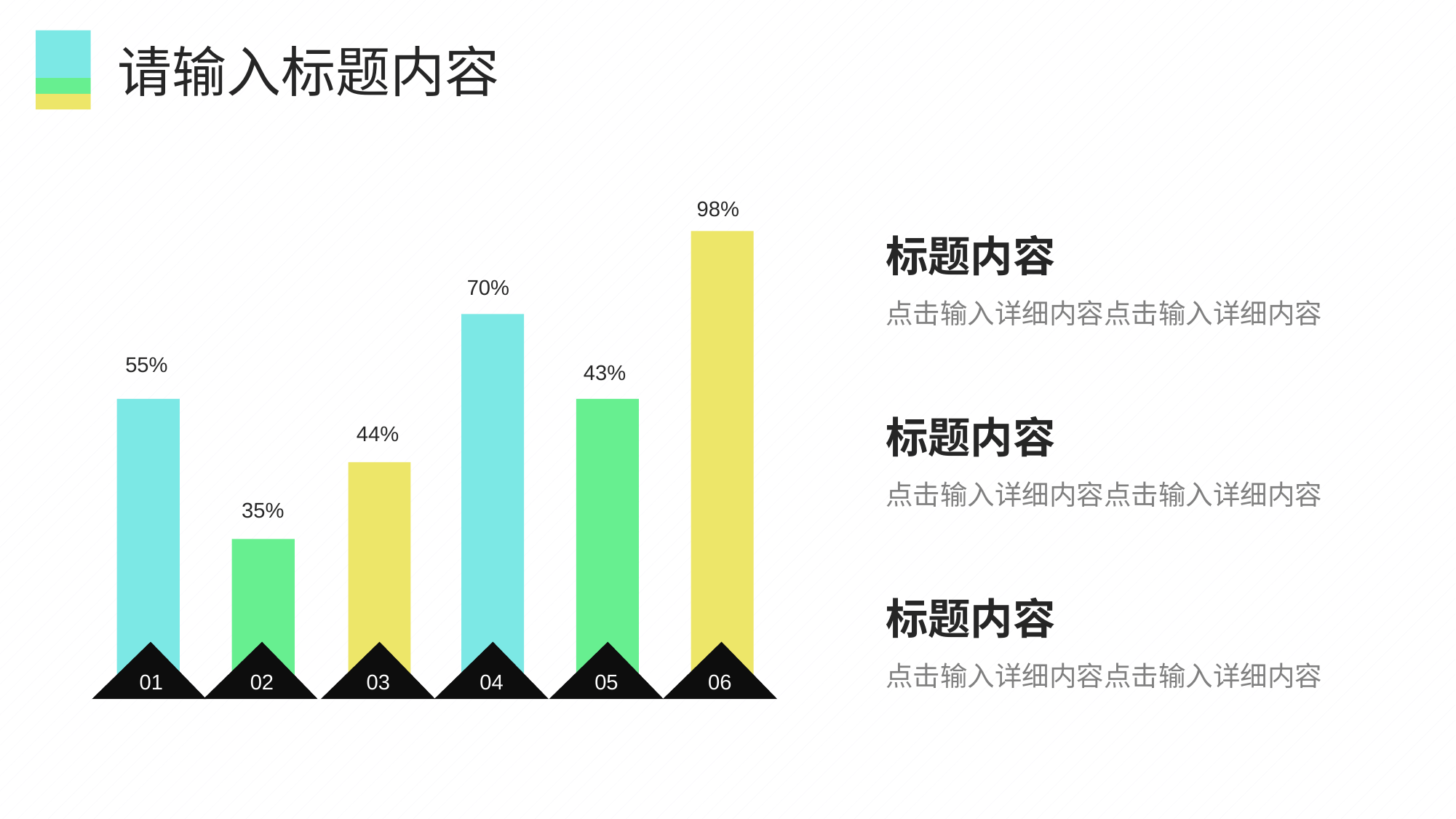

请输入标题内容
98%

70%

55%
43%

44%

35%

01
02
03
04
05
06
标题内容
点击输入详细内容点击输入详细内容
标题内容
点击输入详细内容点击输入详细内容
标题内容
点击输入详细内容点击输入详细内容